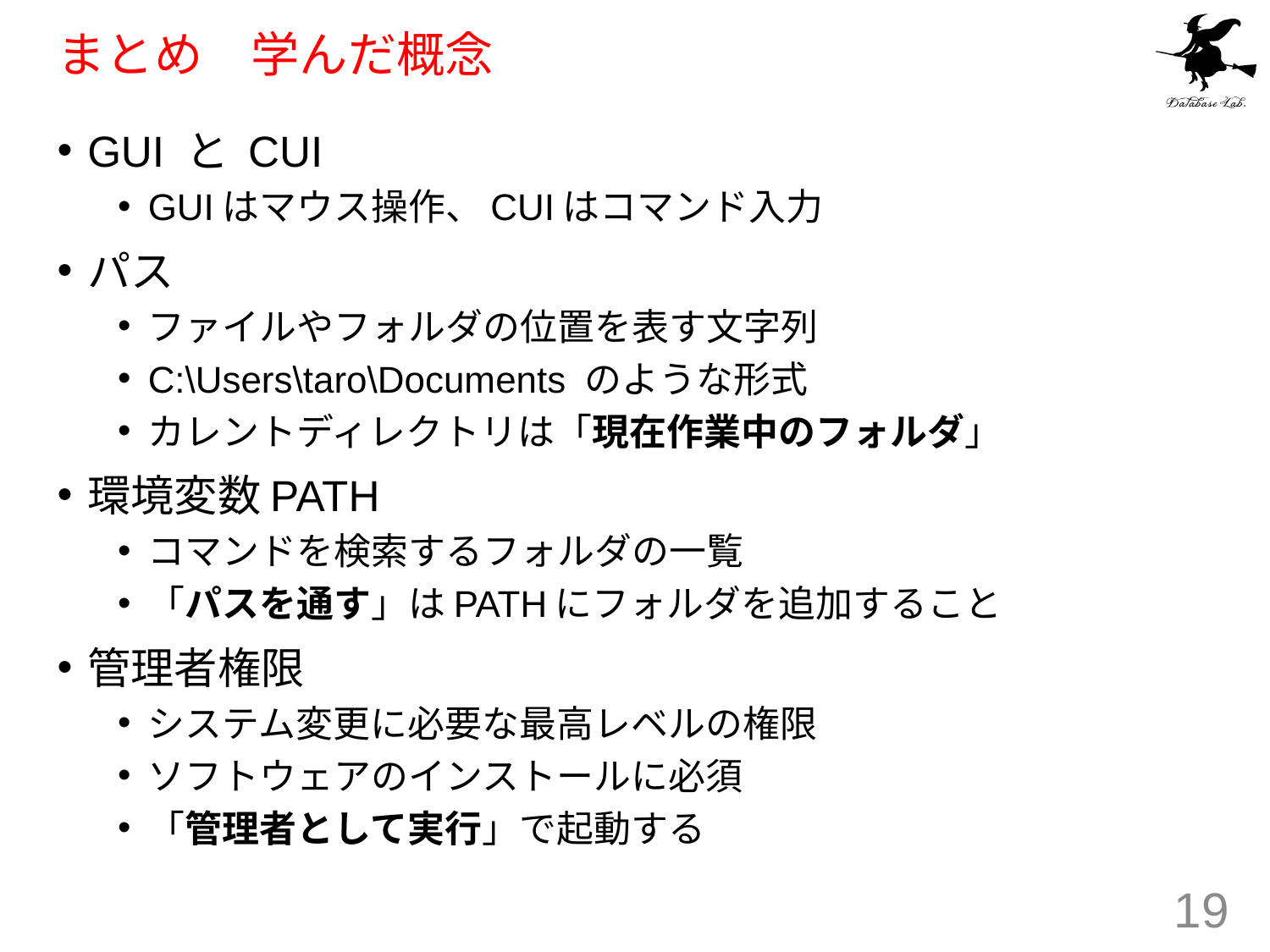

# まとめ　学んだ概念
GUI と CUI
GUIはマウス操作、CUIはコマンド入力
パス
ファイルやフォルダの位置を表す文字列
C:\Users\taro\Documents のような形式
カレントディレクトリは「現在作業中のフォルダ」
環境変数PATH
コマンドを検索するフォルダの一覧
「パスを通す」はPATHにフォルダを追加すること
管理者権限
システム変更に必要な最高レベルの権限
ソフトウェアのインストールに必須
「管理者として実行」で起動する

19